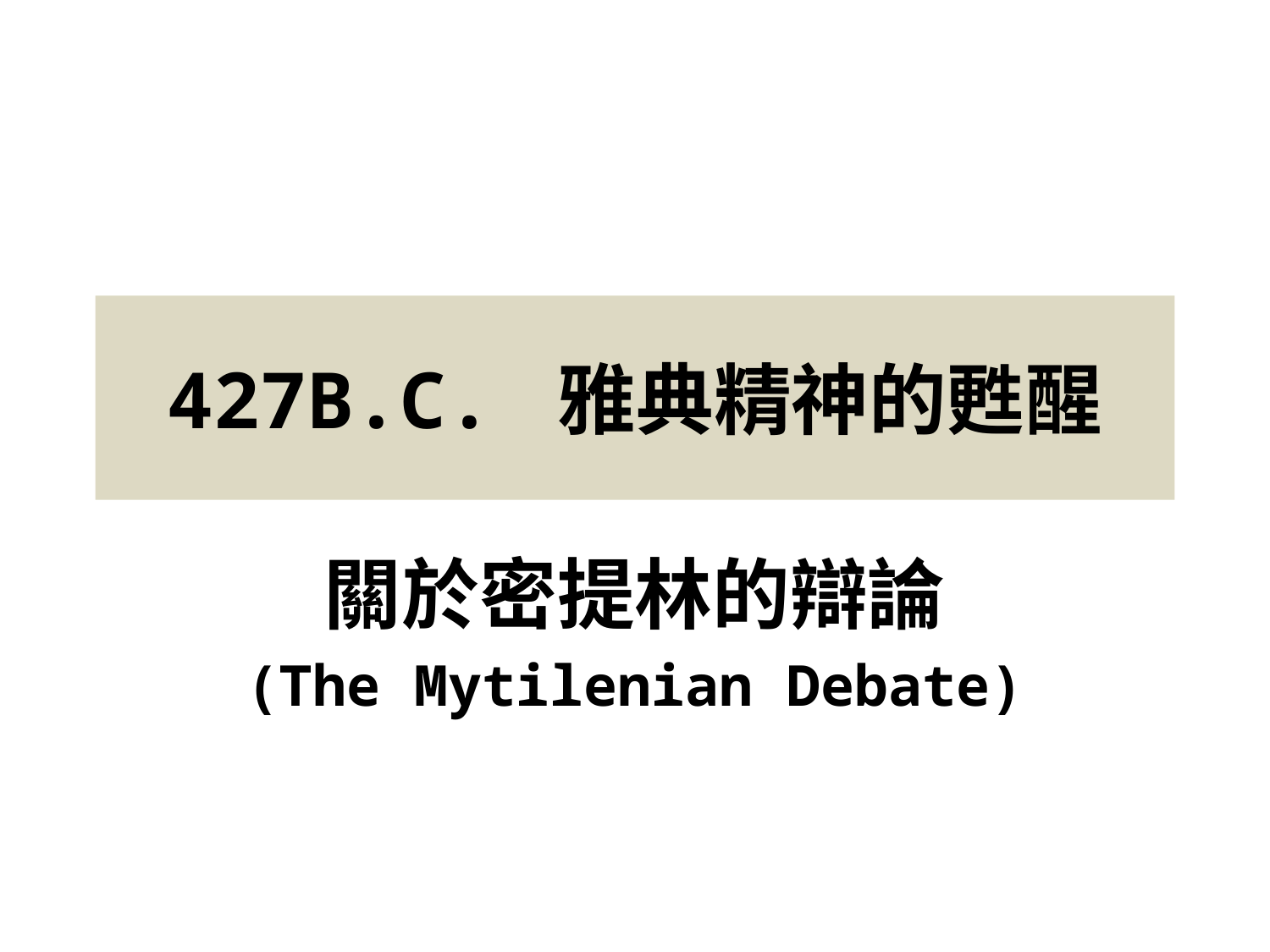

# 427B.C. 雅典精神的甦醒
關於密提林的辯論
(The Mytilenian Debate)